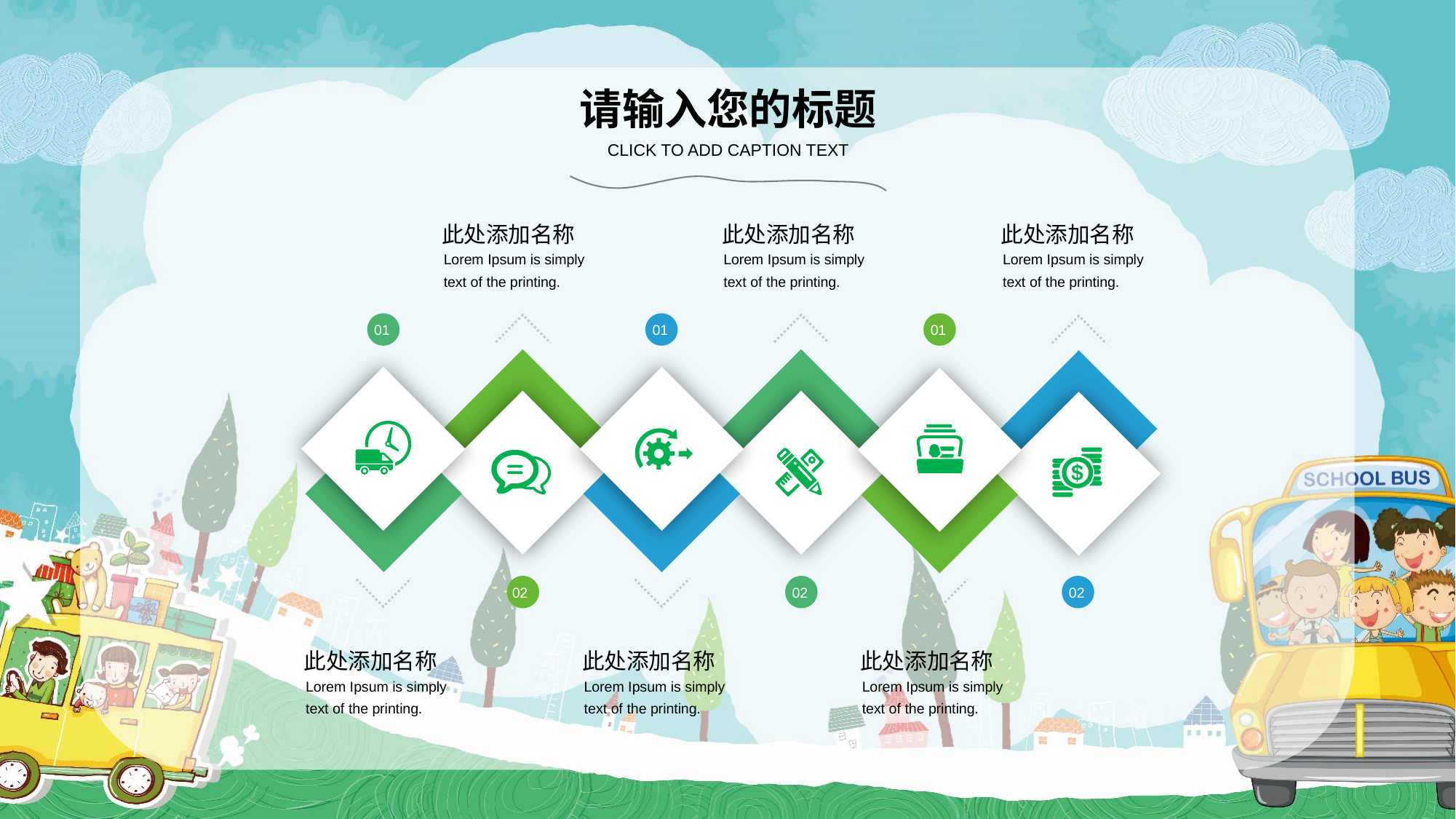

请输入您的标题
CLICK TO ADD CAPTION TEXT

此处添加名称
Lorem Ipsum is simply text of the printing.
此处添加名称
Lorem Ipsum is simply text of the printing.
此处添加名称
Lorem Ipsum is simply text of the printing.

01

01

01

02

02

02

此处添加名称
Lorem Ipsum is simply text of the printing.
此处添加名称
Lorem Ipsum is simply text of the printing.
此处添加名称
Lorem Ipsum is simply text of the printing.